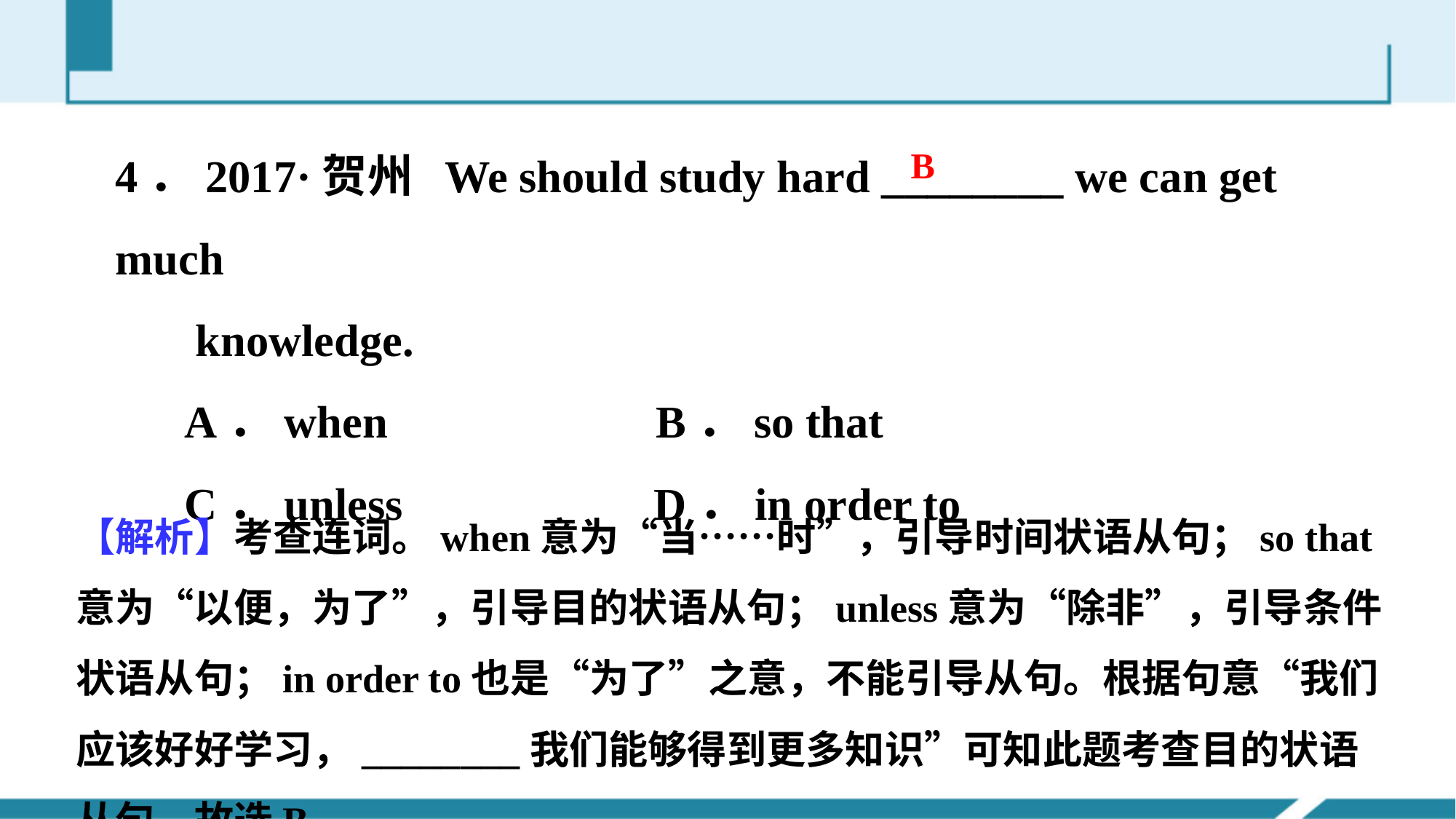

4．2017·贺州  We should study hard ________ we can get much
       knowledge.
      A．when　　               B．so that
      C．unless                      D．in order to
B
【解析】考查连词。when意为“当……时”，引导时间状语从句；so that意为“以便，为了”，引导目的状语从句；unless意为“除非”，引导条件状语从句；in order to也是“为了”之意，不能引导从句。根据句意“我们应该好好学习，________我们能够得到更多知识”可知此题考查目的状语从句。故选B。